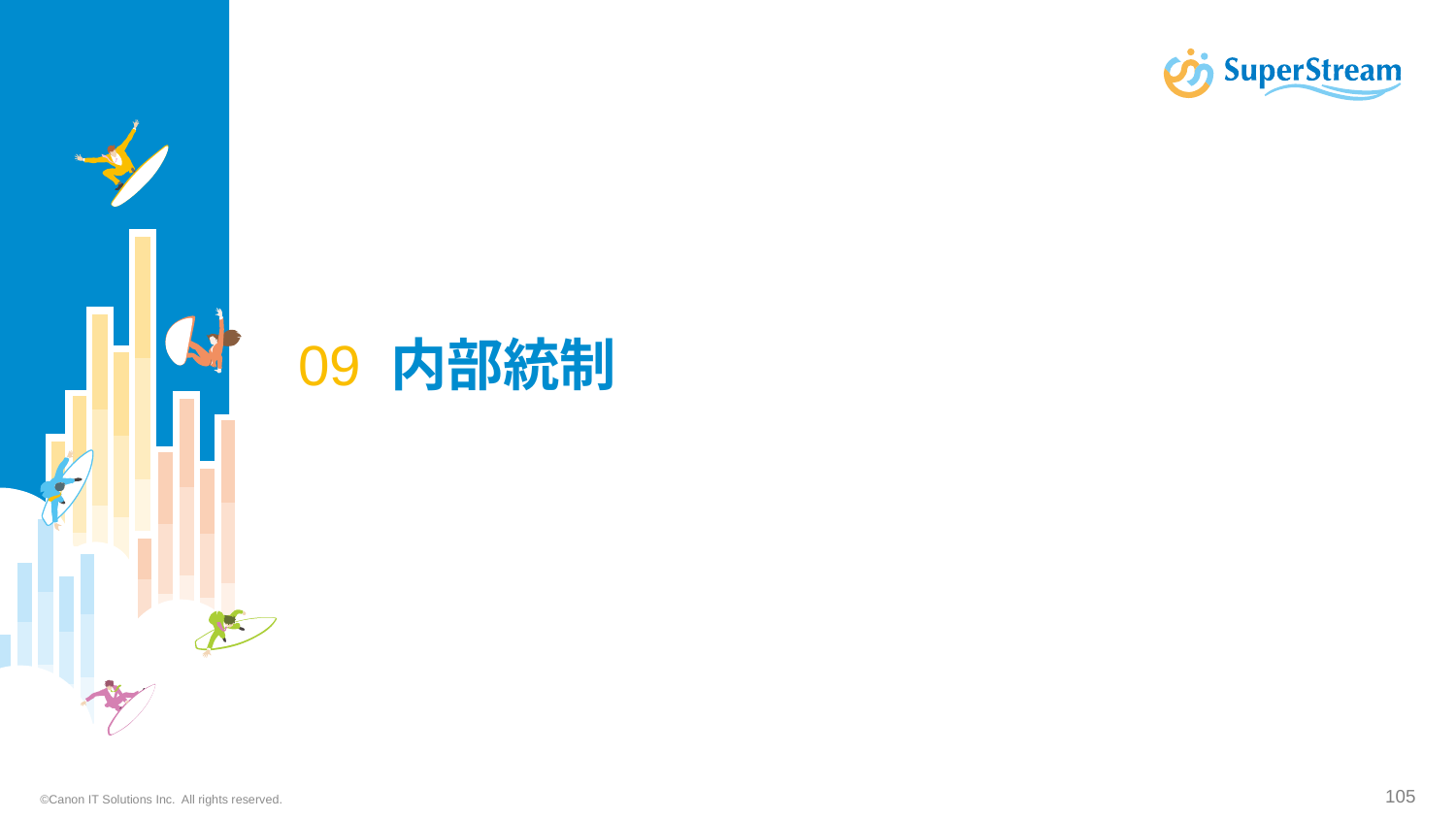

# 09 内部統制
©Canon IT Solutions Inc.  All rights reserved.
105